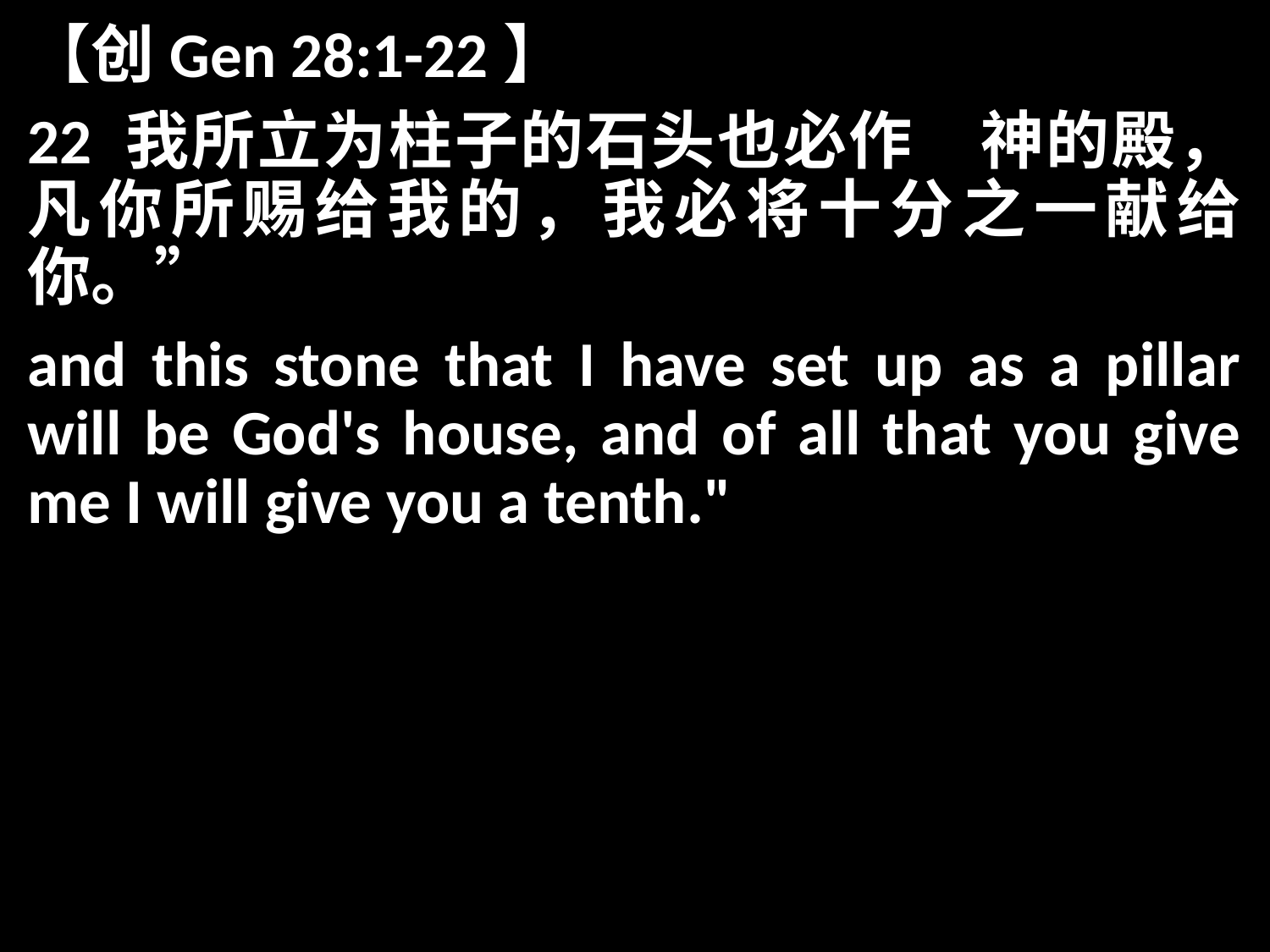

【创Gen 28:1-22】
22 我所立为柱子的石头也必作　神的殿，凡你所赐给我的，我必将十分之一献给你。”
and this stone that I have set up as a pillar will be God's house, and of all that you give me I will give you a tenth."